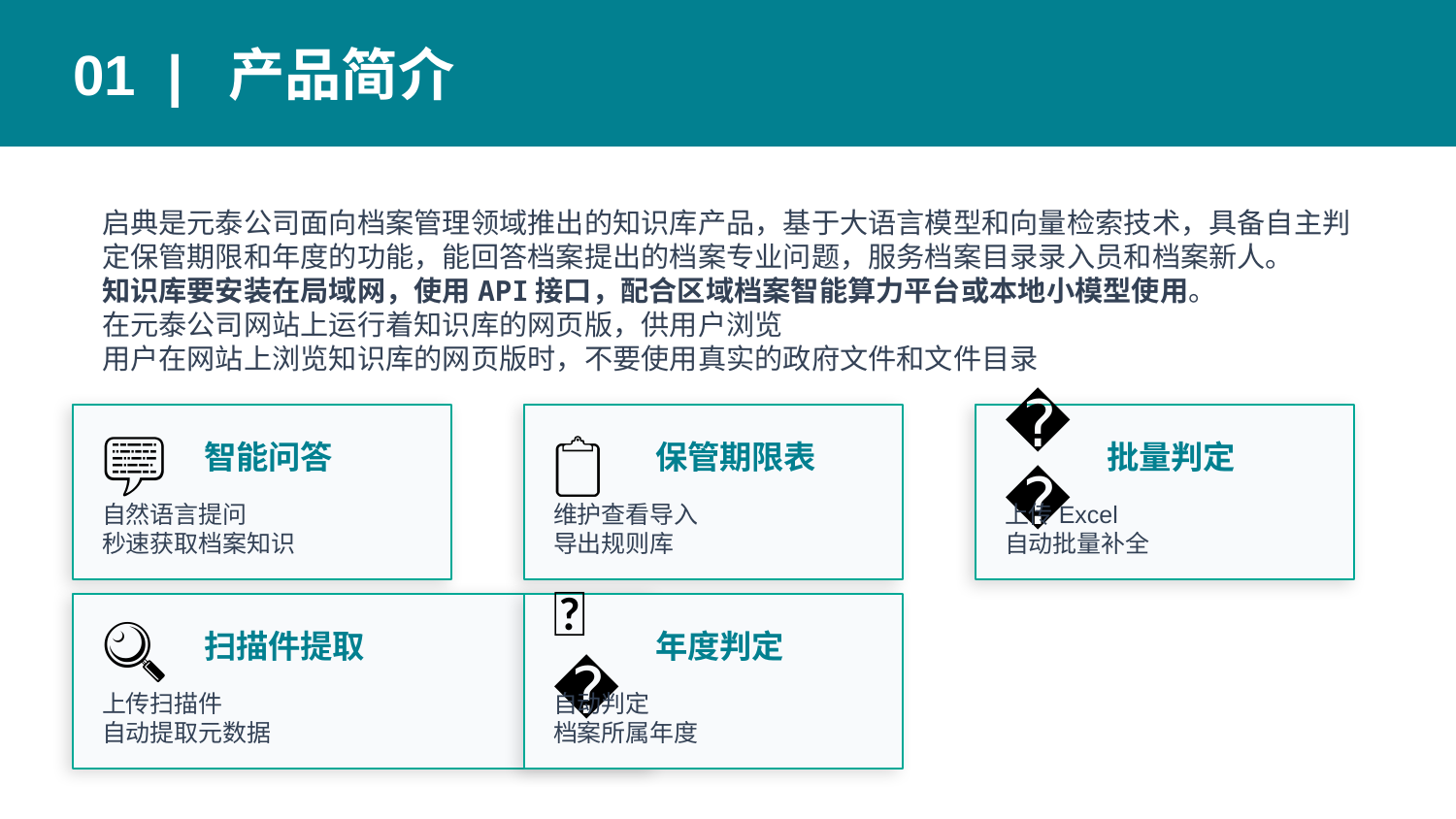

01  |  产品简介
启典是元泰公司面向档案管理领域推出的知识库产品，基于大语言模型和向量检索技术，具备自主判定保管期限和年度的功能，能回答档案提出的档案专业问题，服务档案目录录入员和档案新人。
知识库要安装在局域网，使用API接口，配合区域档案智能算力平台或本地小模型使用。
在元泰公司网站上运行着知识库的网页版，供用户浏览
用户在网站上浏览知识库的网页版时，不要使用真实的政府文件和文件目录

💬
智能问答
📋
保管期限表
📊
批量判定
自然语言提问
秒速获取档案知识
维护查看导入
导出规则库
上传Excel
自动批量补全

🔍
扫描件提取
📅
年度判定
上传扫描件
自动提取元数据
自动判定
档案所属年度